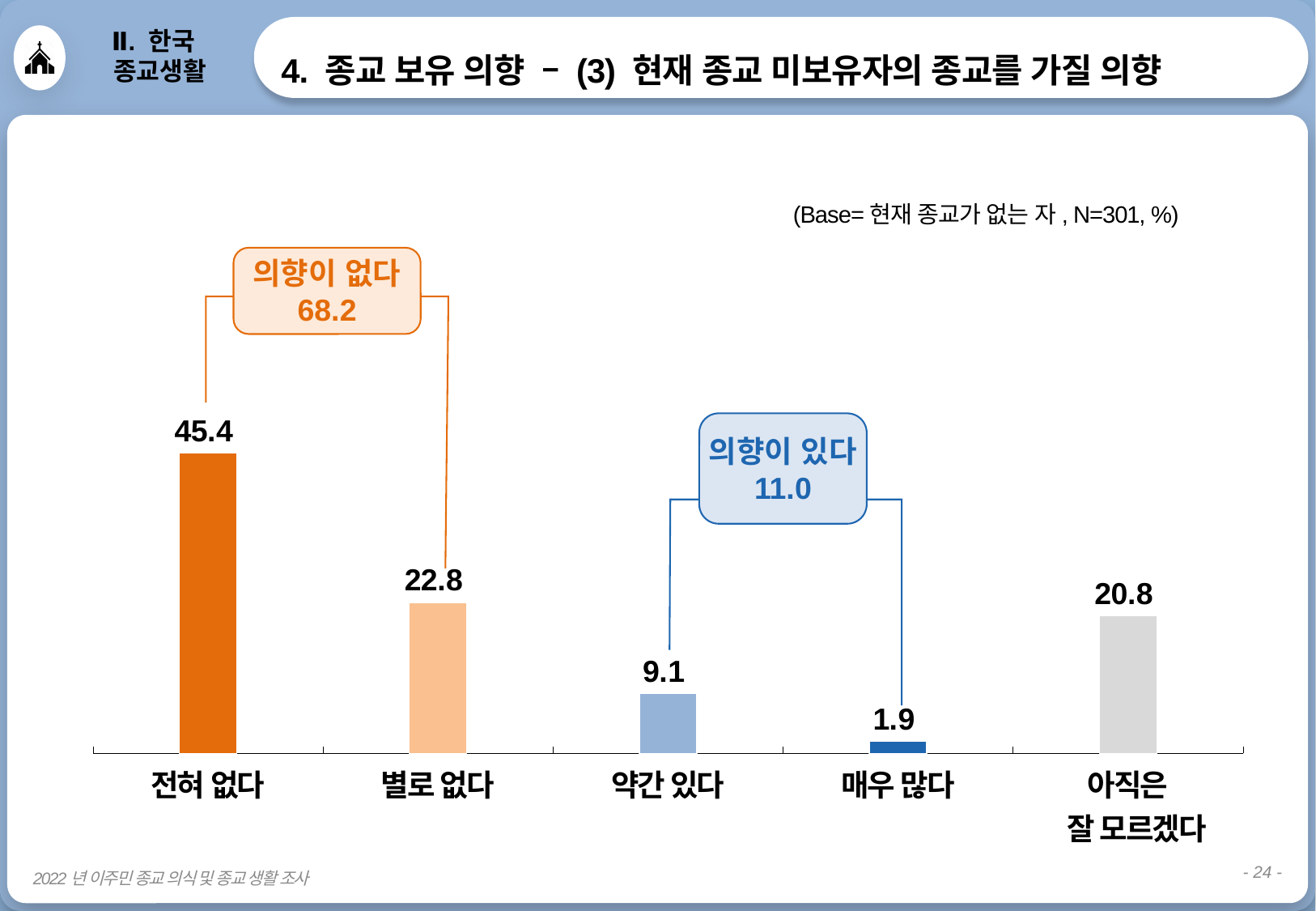

Ⅱ. 한국
 종교생활
4. 종교 보유 의향  – (3) 현재 종교 미보유자의 종교를 가질 의향
(Base=현재 종교가 없는 자, N=301, %)
의향이 없다
68.2

### Chart

| Category | 개신교인 |
|---|---|
의향이 있다
11.0

| 전혀 없다 | 별로 없다 | 약간 있다 | 매우 많다 | 아직은 잘 모르겠다 |
| --- | --- | --- | --- | --- |